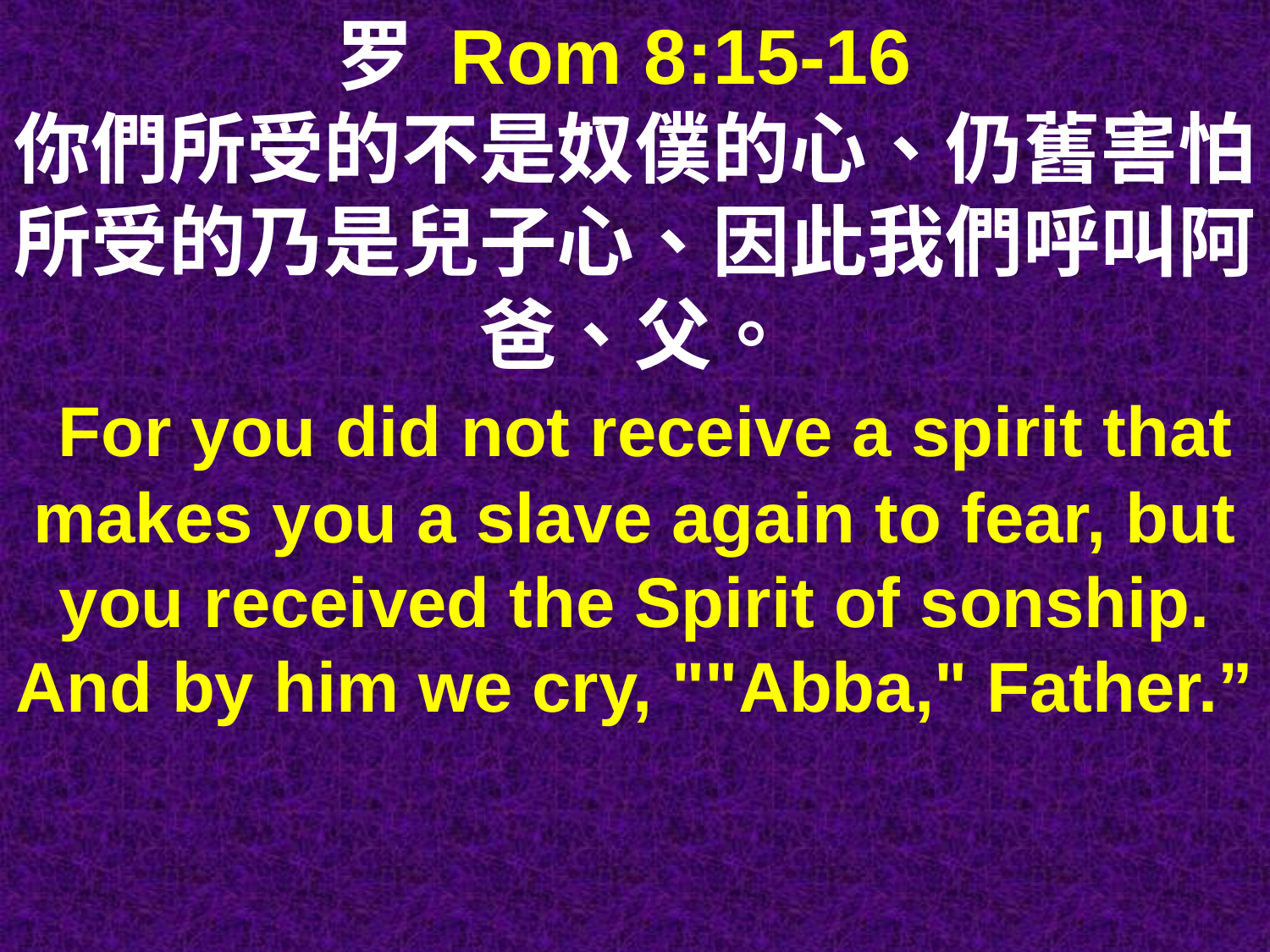

罗 Rom 8:15-16
你們所受的不是奴僕的心、仍舊害怕．所受的乃是兒子心、因此我們呼叫阿爸、父。
 For you did not receive a spirit that makes you a slave again to fear, but you received the Spirit of sonship. And by him we cry, ""Abba," Father.”